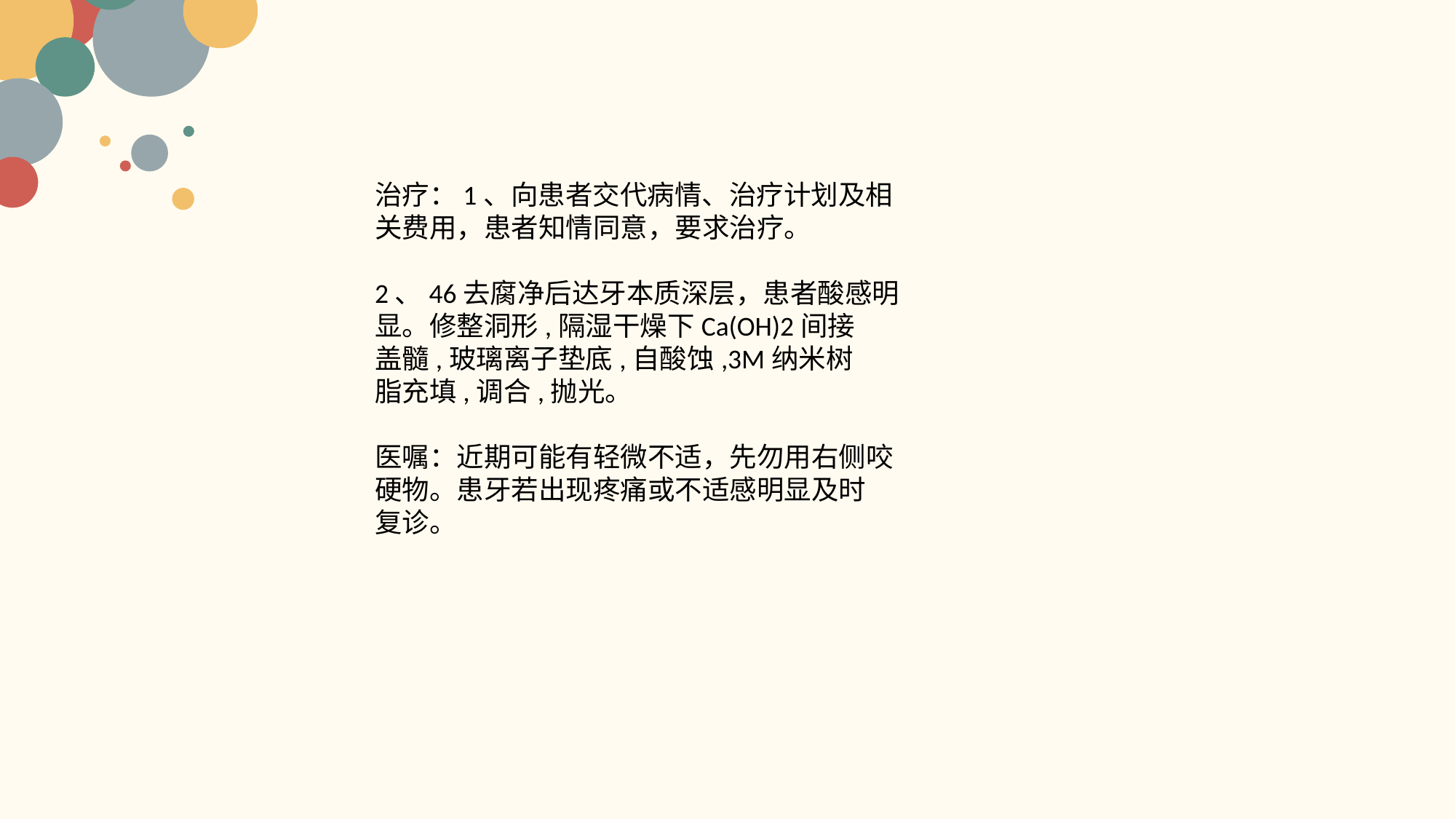

治疗：1、向患者交代病情、治疗计划及相
关费用，患者知情同意，要求治疗。

2、46去腐净后达牙本质深层，患者酸感明
显。修整洞形,隔湿干燥下Ca(OH)2间接
盖髓,玻璃离子垫底,自酸蚀,3M纳米树
脂充填,调合,抛光。

医嘱：近期可能有轻微不适，先勿用右侧咬
硬物。患牙若出现疼痛或不适感明显及时
复诊。